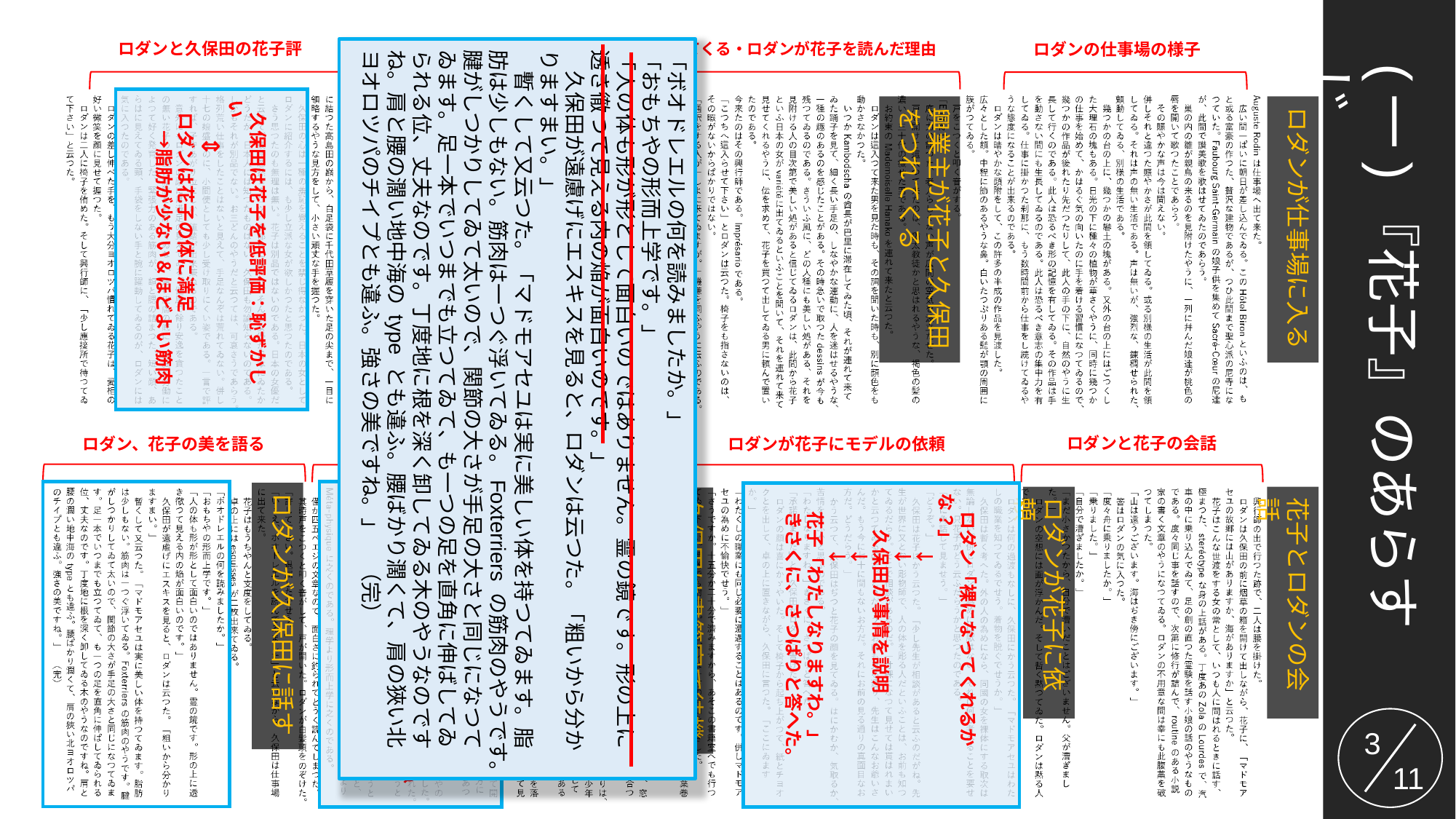

ロダンと久保田の花子評
ロダンの仕事場の様子
花子と久保田が入ってくる・ロダンが花子を読んだ理由
ロダンと久保田の会話
「ボオドレエルの何を読みましたか。」
「おもちやの形而上学です。」
「人の体も形が形として面白いのではありません。霊の鏡です。形の上に透き徹つて見える内の焔が面白いのです。」
　久保田が遠慮げにエスキスを見ると、ロダンは云つた。「粗いから分かりますまい。」
　暫くして又云つた。「マドモアセユは実に美しい体を持つてゐます。脂肪は少しもない。筋肉は一つぐ浮いてゐる。Foxterriers の筋肉のやうです。腱がしつかりしてゐて太いので、関節の大さが手足の大さと同じになつてゐます。足一本でいつまでも立つてゐて、も一つの足を直角に伸ばしてゐられる位、丈夫なのです。丁度地に根を深く卸してゐる木のやうなのですね。肩と腰の濶い地中海の type とも違ふ。腰ばかり濶くて、肩の狹い北ヨオロツパのチイプとも違ふ。強さの美ですね。」　（完）
(一)『花子』のあらすじ
  久保田は花子を低評価：恥ずかしい
　　⇕
  ロダンは花子の体に満足
  　→脂肪が少ない＆ほどよい筋肉
久保田が花子を紹介
ロダンが仕事場に入る
久保田がロダンに挨拶
興業主が花子と久保田をつれてくる

ロダンと花子の会話
ロダンが花子にモデルの依頼
ロダン、花子の美を語る
久保田、書籍室で論文を読む

「おもちやの形而上学」
　子供はおもちゃを壊そうとする。
　おもちゃを動かす衝動の元を尋ねる
　ため
ロダンが久保田に話す
　ロダン「裸になってくれるかな？」
　　　↓
　　　↓
　　久保田が事情を説明
　　　↓
　　　↓
　花子「わたしなりますわ。」
　きさくに、さつぱりと答へた。
ロダンが花子に依頼
花子とロダンの会話
久保田は書籍室で待機

3
11